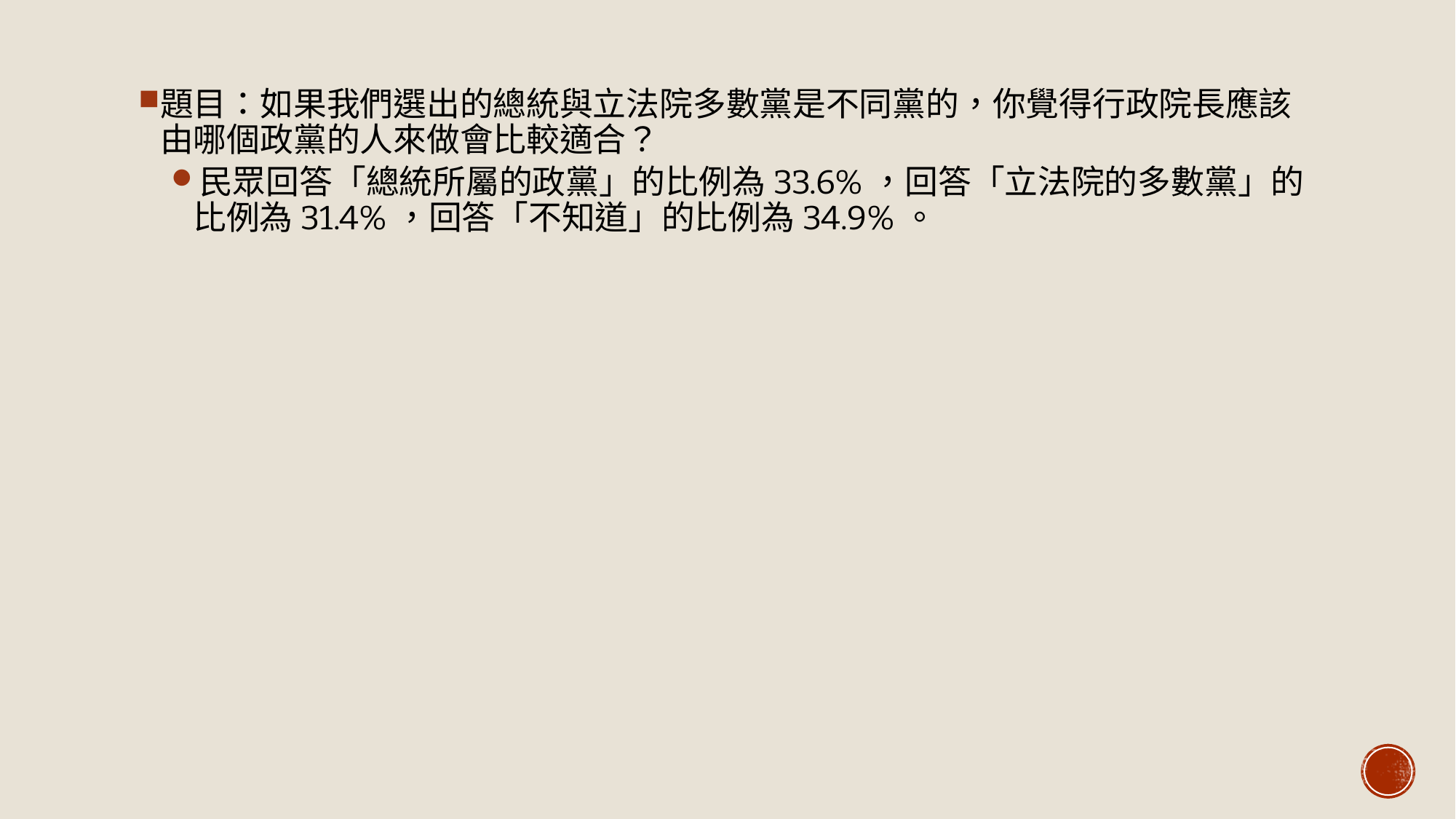

題目：如果我們選出的總統與立法院多數黨是不同黨的，你覺得行政院長應該由哪個政黨的人來做會比較適合？
民眾回答「總統所屬的政黨」的比例為33.6%，回答「立法院的多數黨」的比例為31.4%，回答「不知道」的比例為34.9%。